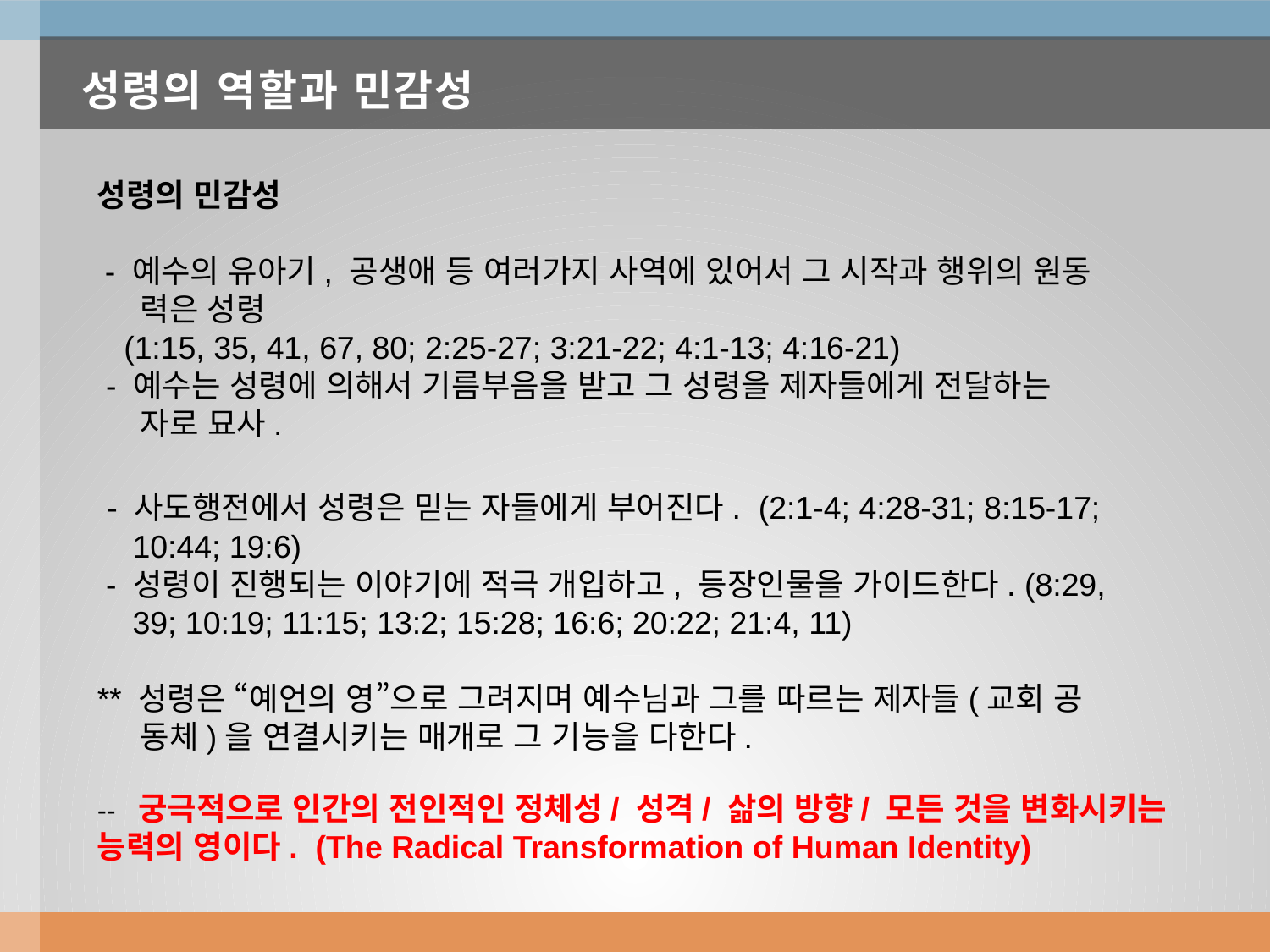

# 성령의 역할과 민감성
성령의 민감성

 - 예수의 유아기, 공생애 등 여러가지 사역에 있어서 그 시작과 행위의 원동
    력은 성령
   (1:15, 35, 41, 67, 80; 2:25-27; 3:21-22; 4:1-13; 4:16-21)
 - 예수는 성령에 의해서 기름부음을 받고 그 성령을 제자들에게 전달하는
    자로 묘사.

 - 사도행전에서 성령은 믿는 자들에게 부어진다.  (2:1-4; 4:28-31; 8:15-17;
    10:44; 19:6)
 - 성령이 진행되는 이야기에 적극 개입하고, 등장인물을 가이드한다. (8:29,
    39; 10:19; 11:15; 13:2; 15:28; 16:6; 20:22; 21:4, 11)

** 성령은 “예언의 영”으로 그려지며 예수님과 그를 따르는 제자들(교회 공
    동체)을 연결시키는 매개로 그 기능을 다한다.

--  궁극적으로 인간의 전인적인 정체성/ 성격/ 삶의 방향/ 모든 것을 변화시키는 능력의 영이다.  (The Radical Transformation of Human Identity)